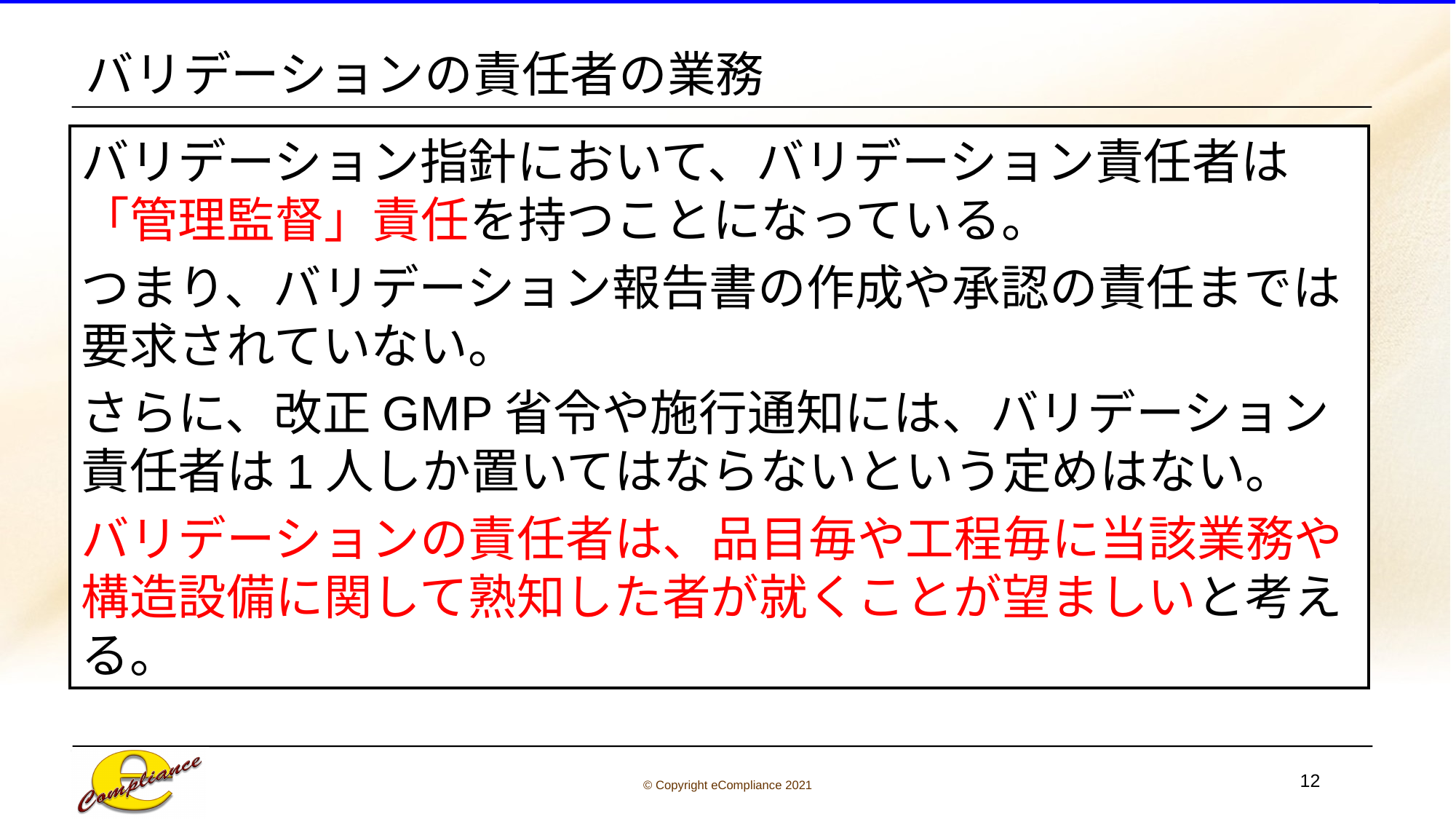

# バリデーションの責任者の業務
バリデーション指針において、バリデーション責任者は「管理監督」責任を持つことになっている。
つまり、バリデーション報告書の作成や承認の責任までは要求されていない。
さらに、改正GMP省令や施行通知には、バリデーション責任者は1人しか置いてはならないという定めはない。
バリデーションの責任者は、品目毎や工程毎に当該業務や構造設備に関して熟知した者が就くことが望ましいと考える。